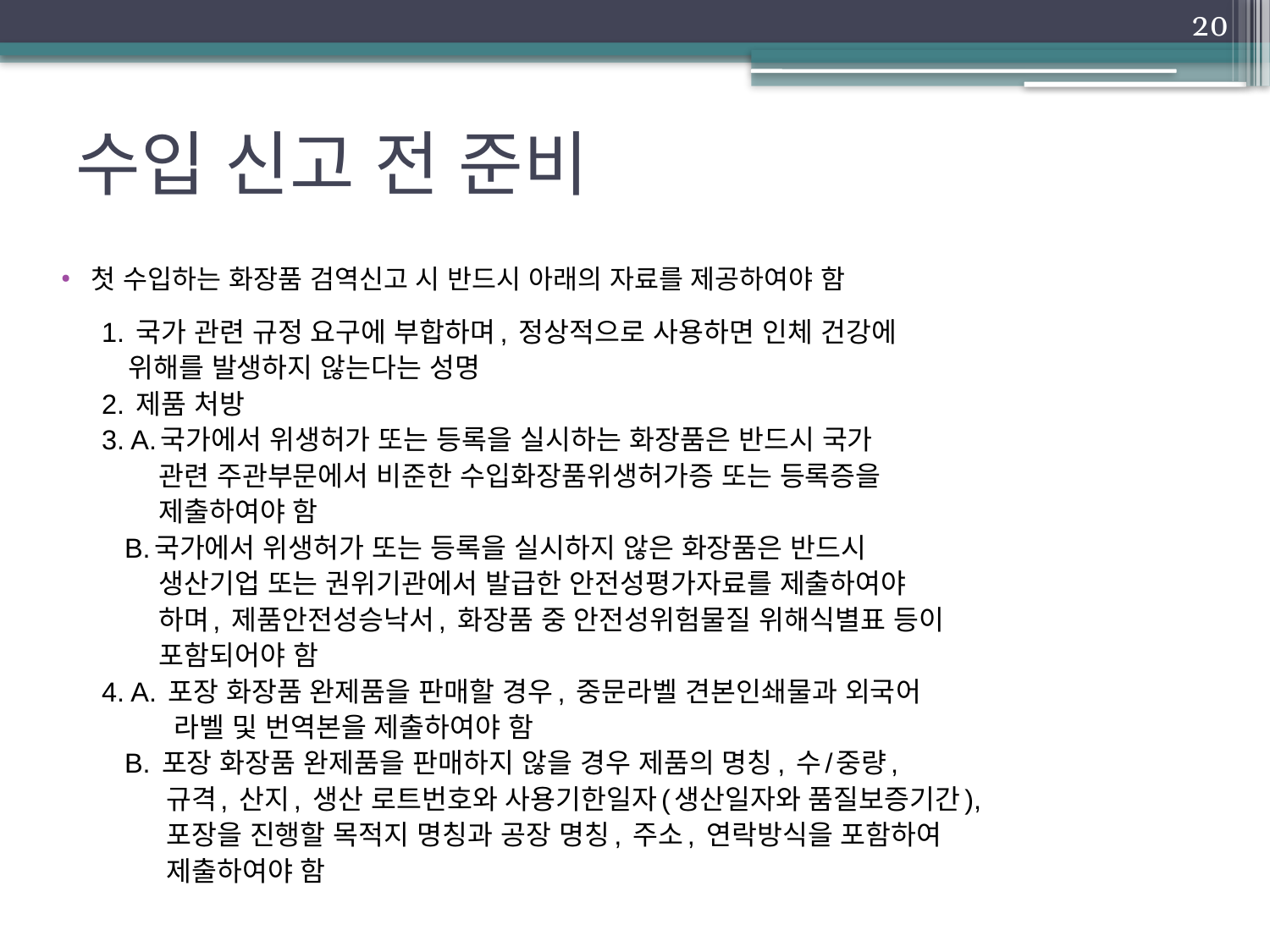

20
# 수입 신고 전 준비
첫 수입하는 화장품 검역신고 시 반드시 아래의 자료를 제공하여야 함

1. 국가 관련 규정 요구에 부합하며, 정상적으로 사용하면 인체 건강에
   위해를 발생하지 않는다는 성명
2. 제품 처방
3. A.국가에서 위생허가 또는 등록을 실시하는 화장품은 반드시 국가
       관련 주관부문에서 비준한 수입화장품위생허가증 또는 등록증을
       제출하여야 함
   B.국가에서 위생허가 또는 등록을 실시하지 않은 화장품은 반드시
       생산기업 또는 권위기관에서 발급한 안전성평가자료를 제출하여야
       하며, 제품안전성승낙서, 화장품 중 안전성위험물질 위해식별표 등이
       포함되어야 함
4. A. 포장 화장품 완제품을 판매할 경우, 중문라벨 견본인쇄물과 외국어
         라벨 및 번역본을 제출하여야 함
   B. 포장 화장품 완제품을 판매하지 않을 경우 제품의 명칭, 수/중량,
        규격, 산지, 생산 로트번호와 사용기한일자(생산일자와 품질보증기간),
        포장을 진행할 목적지 명칭과 공장 명칭, 주소, 연락방식을 포함하여
        제출하여야 함